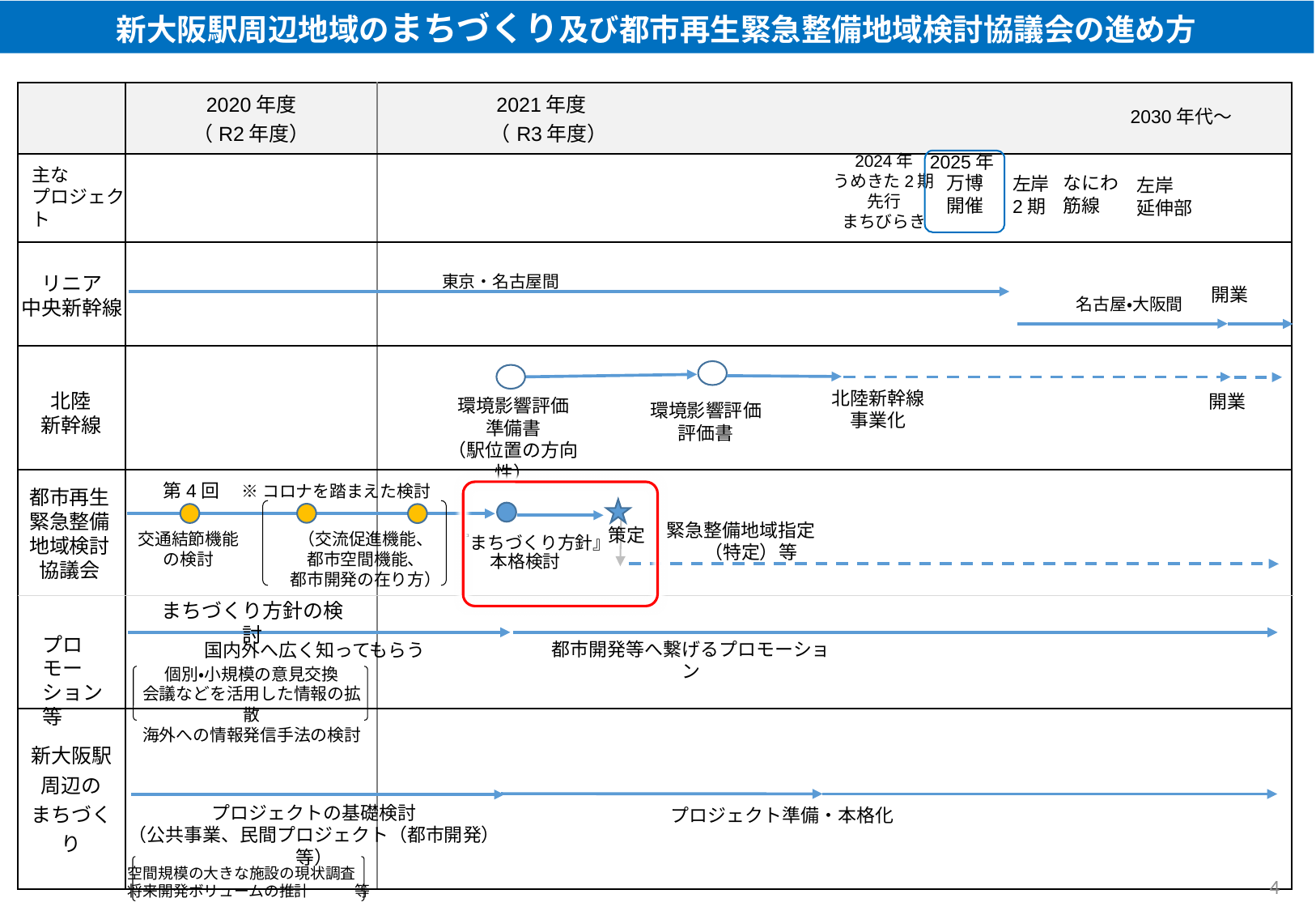

新大阪駅周辺地域のまちづくり及び都市再生緊急整備地域検討協議会の進め方
|  | 2020年度 （R2年度） | 2021年度 　　　　　（R3年度） |
| --- | --- | --- |
|  |  |  |
|  |  |  |
|  |  |  |
|  |  |  |
| 新大阪駅周辺の まちづくり |  |  |
2030年代～
2025年
万博
開催
2024年
うめきた2期
先行
まちびらき

主な
プロジェクト
なにわ
筋線
左岸
2期
左岸
延伸部
リニア
中央新幹線
東京・名古屋間
開業
名古屋・大阪間

北陸
新幹線
北陸新幹線
事業化
開業
環境影響評価
準備書
（駅位置の方向性）
環境影響評価
評価書
都市再生緊急整備地域検討協議会
第4回
※コロナを踏まえた検討

緊急整備地域指定
　（特定）等
策定
交通結節機能
の検討
（交流促進機能、
都市空間機能、
都市開発の在り方）
『まちづくり方針』
本格検討
まちづくり方針の検討
プロモー
ション等
都市開発等へ繋げるプロモーション
国内外へ広く知ってもらう
個別・小規模の意見交換
会議などを活用した情報の拡散
海外への情報発信手法の検討

プロジェクトの基礎検討
（公共事業、民間プロジェクト（都市開発）等）
プロジェクト準備・本格化

4
空間規模の大きな施設の現状調査
将来開発ボリュームの推計　　　等